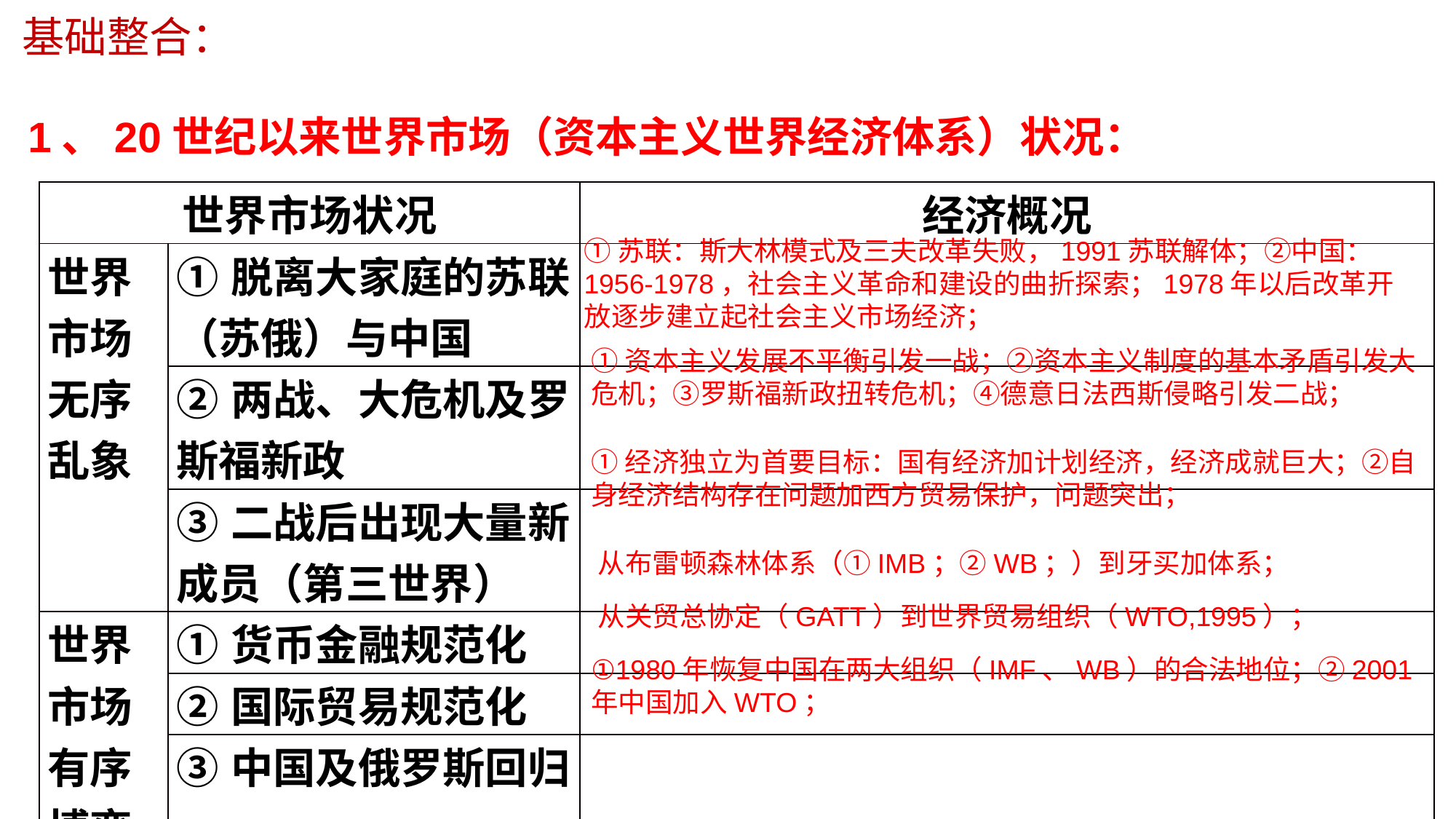

基础整合：
1、20世纪以来世界市场（资本主义世界经济体系）状况：
| 世界市场状况 |  | 经济概况 |
| --- | --- | --- |
| 世界市场无序乱象 | ①脱离大家庭的苏联（苏俄）与中国 |  |
|  | ②两战、大危机及罗斯福新政 |  |
|  | ③二战后出现大量新成员（第三世界） |  |
| 世界市场有序博弈 | ①货币金融规范化 |  |
|  | ②国际贸易规范化 |  |
|  | ③中国及俄罗斯回归 |  |
①苏联：斯大林模式及三夫改革失败，1991苏联解体；②中国：1956-1978，社会主义革命和建设的曲折探索；1978年以后改革开放逐步建立起社会主义市场经济；
①资本主义发展不平衡引发一战；②资本主义制度的基本矛盾引发大危机；③罗斯福新政扭转危机；④德意日法西斯侵略引发二战；
①经济独立为首要目标：国有经济加计划经济，经济成就巨大；②自身经济结构存在问题加西方贸易保护，问题突出；
从布雷顿森林体系（①IMB；②WB；）到牙买加体系；
从关贸总协定（GATT）到世界贸易组织（WTO,1995）；
①1980年恢复中国在两大组织（IMF、WB）的合法地位；②2001年中国加入WTO；